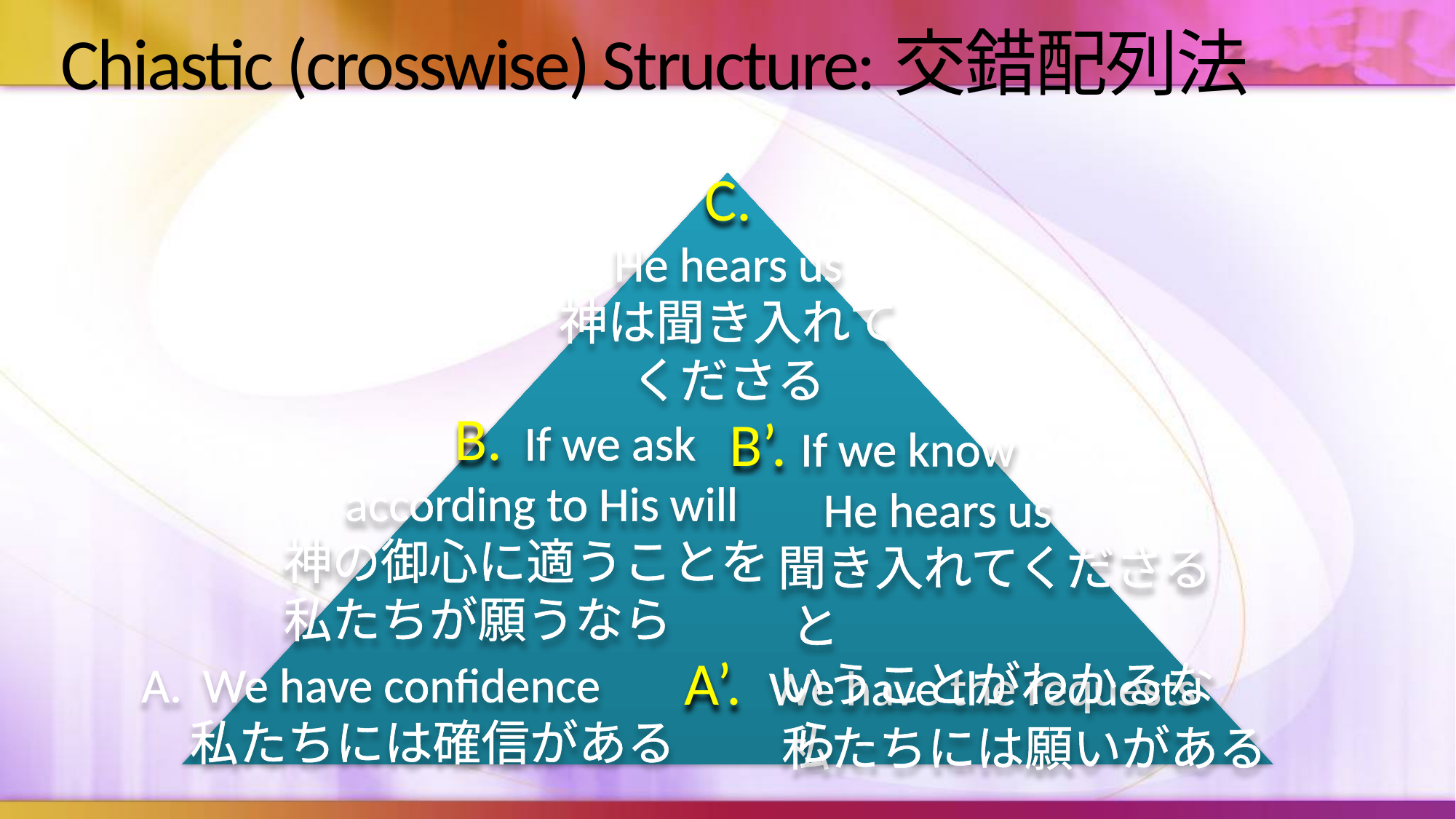

# Chiastic (crosswise) Structure:交錯配列法
C.
He hears us
神は聞き入れて
くださる

		B.  If we ask
 	according to His will
神の御心に適うことを
私たちが願うなら
B’. If we know
	   He hears us
　聞き入れてくださると
　いうことがわかるなら
A’.  We have the requests
　　私たちには願いがある
We have confidence
　私たちには確信がある